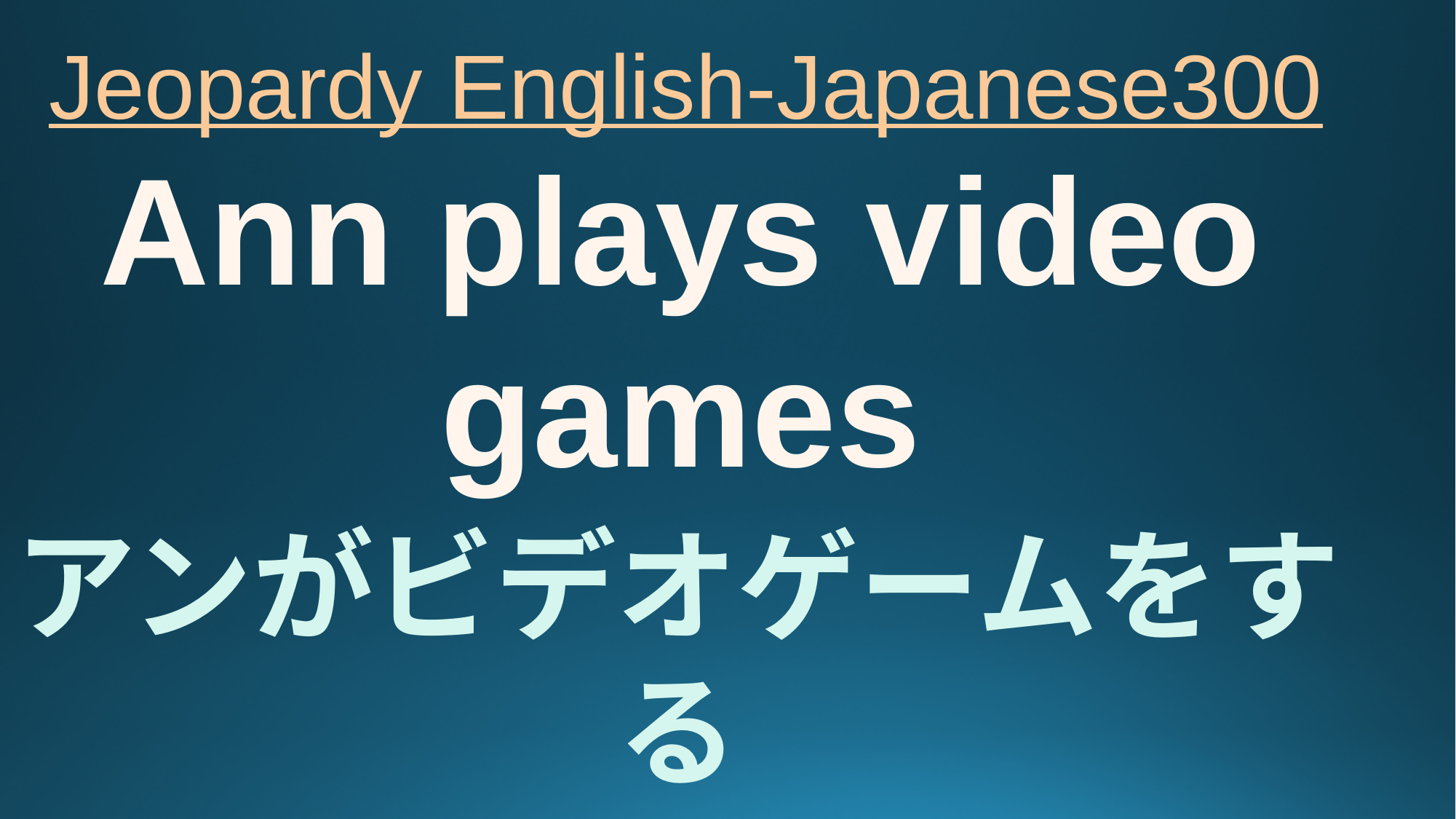

# Jeopardy English-Japanese300
Ann plays video games
アンがビデオゲームをする